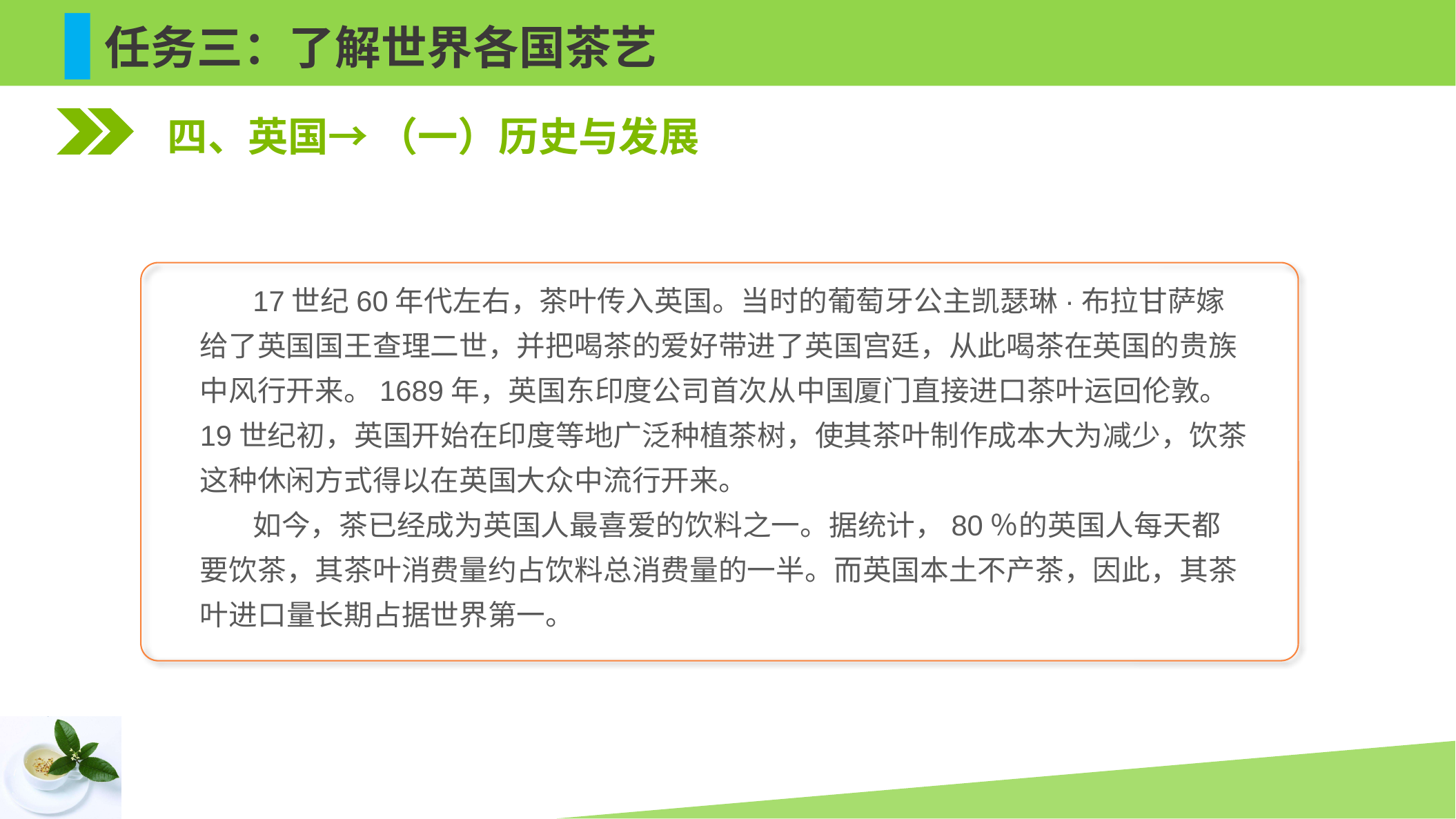

任务三：了解世界各国茶艺
四、英国→ （一）历史与发展

17世纪60年代左右，茶叶传入英国。当时的葡萄牙公主凯瑟琳·布拉甘萨嫁给了英国国王查理二世，并把喝茶的爱好带进了英国宫廷，从此喝茶在英国的贵族中风行开来。1689年，英国东印度公司首次从中国厦门直接进口茶叶运回伦敦。19世纪初，英国开始在印度等地广泛种植茶树，使其茶叶制作成本大为减少，饮茶这种休闲方式得以在英国大众中流行开来。
如今，茶已经成为英国人最喜爱的饮料之一。据统计，80％的英国人每天都要饮茶，其茶叶消费量约占饮料总消费量的一半。而英国本土不产茶，因此，其茶叶进口量长期占据世界第一。